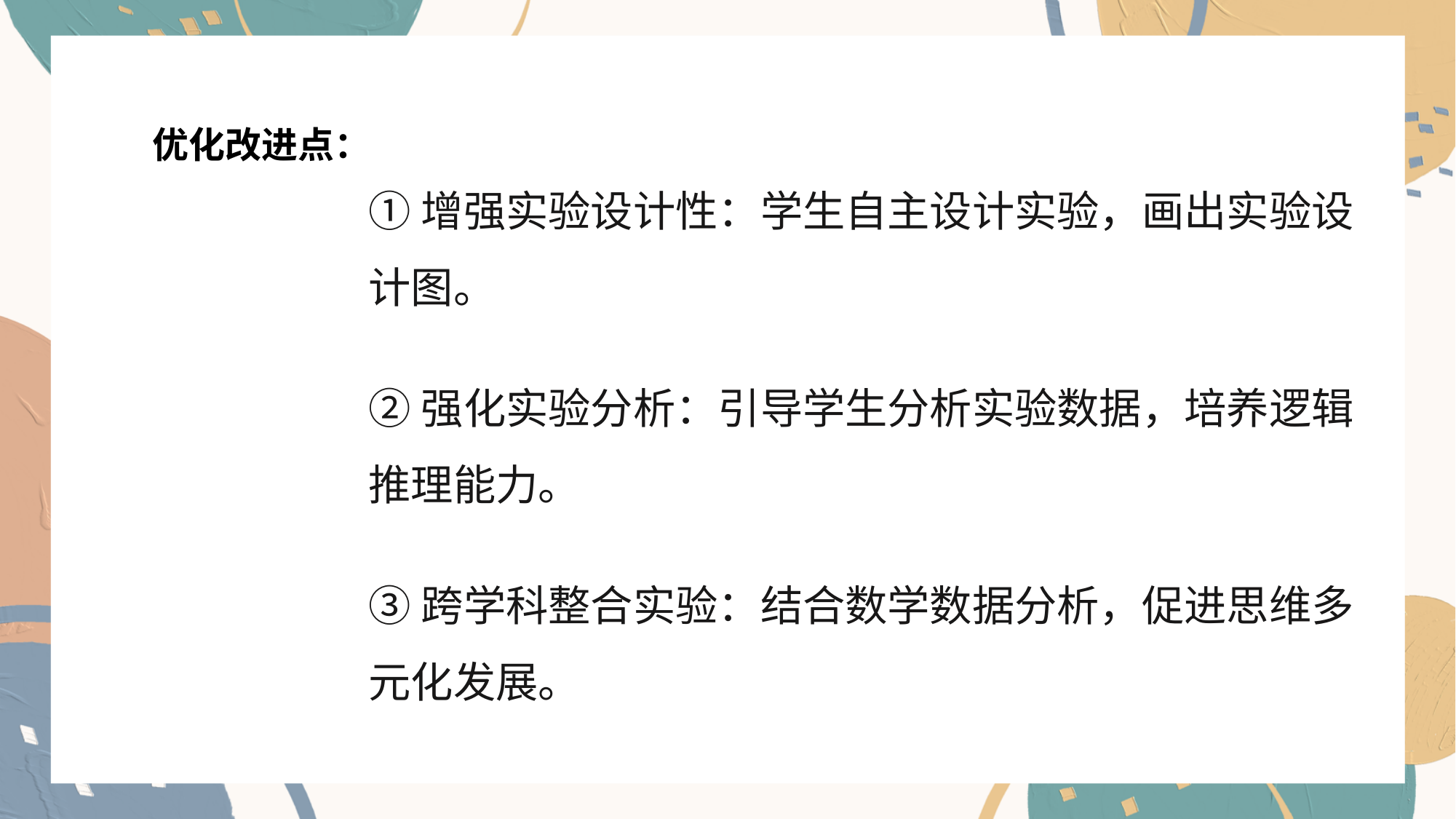

优化改进点：
①增强实验设计性：学生自主设计实验，画出实验设计图。
②强化实验分析：引导学生分析实验数据，培养逻辑推理能力。
③跨学科整合实验：结合数学数据分析，促进思维多元化发展。